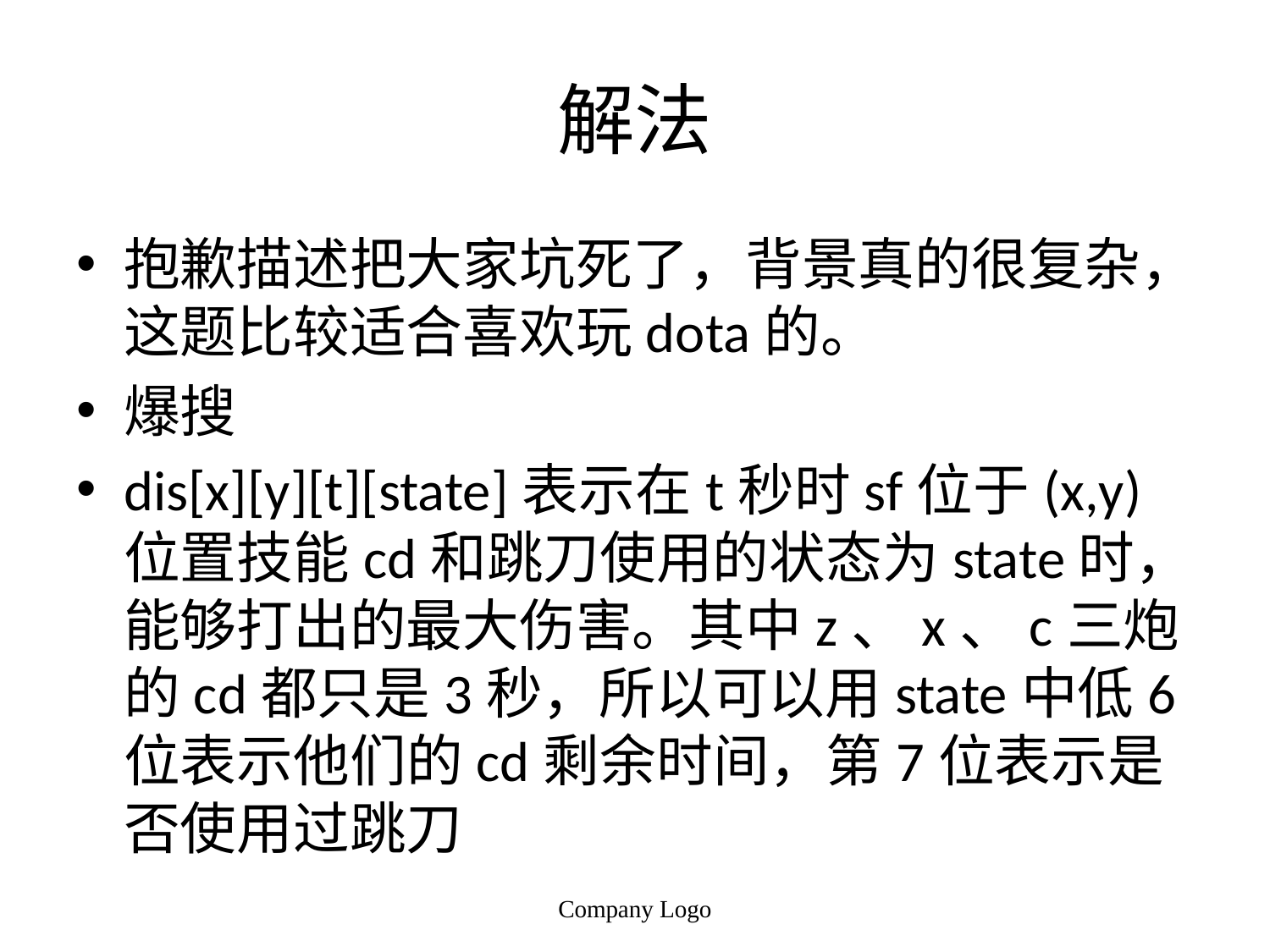

# 解法
抱歉描述把大家坑死了，背景真的很复杂，这题比较适合喜欢玩dota的。
爆搜
dis[x][y][t][state]表示在t秒时sf位于(x,y)位置技能cd和跳刀使用的状态为state时，能够打出的最大伤害。其中z、x、c三炮的cd都只是3秒，所以可以用state中低6位表示他们的cd剩余时间，第7位表示是否使用过跳刀

Company Logo